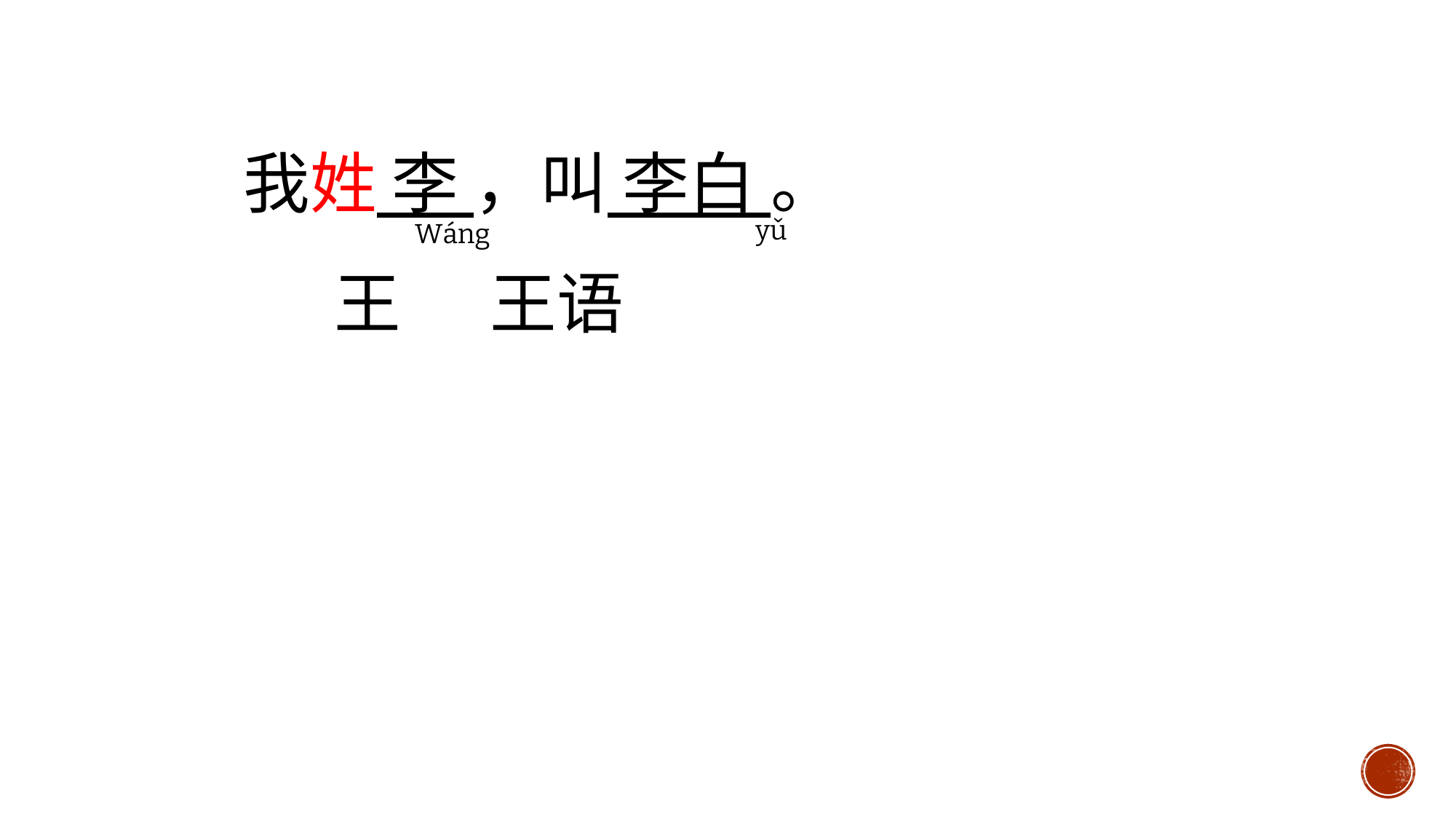

我姓 李 ，叫 李白 。
     王      王语

yǔ
Wáng